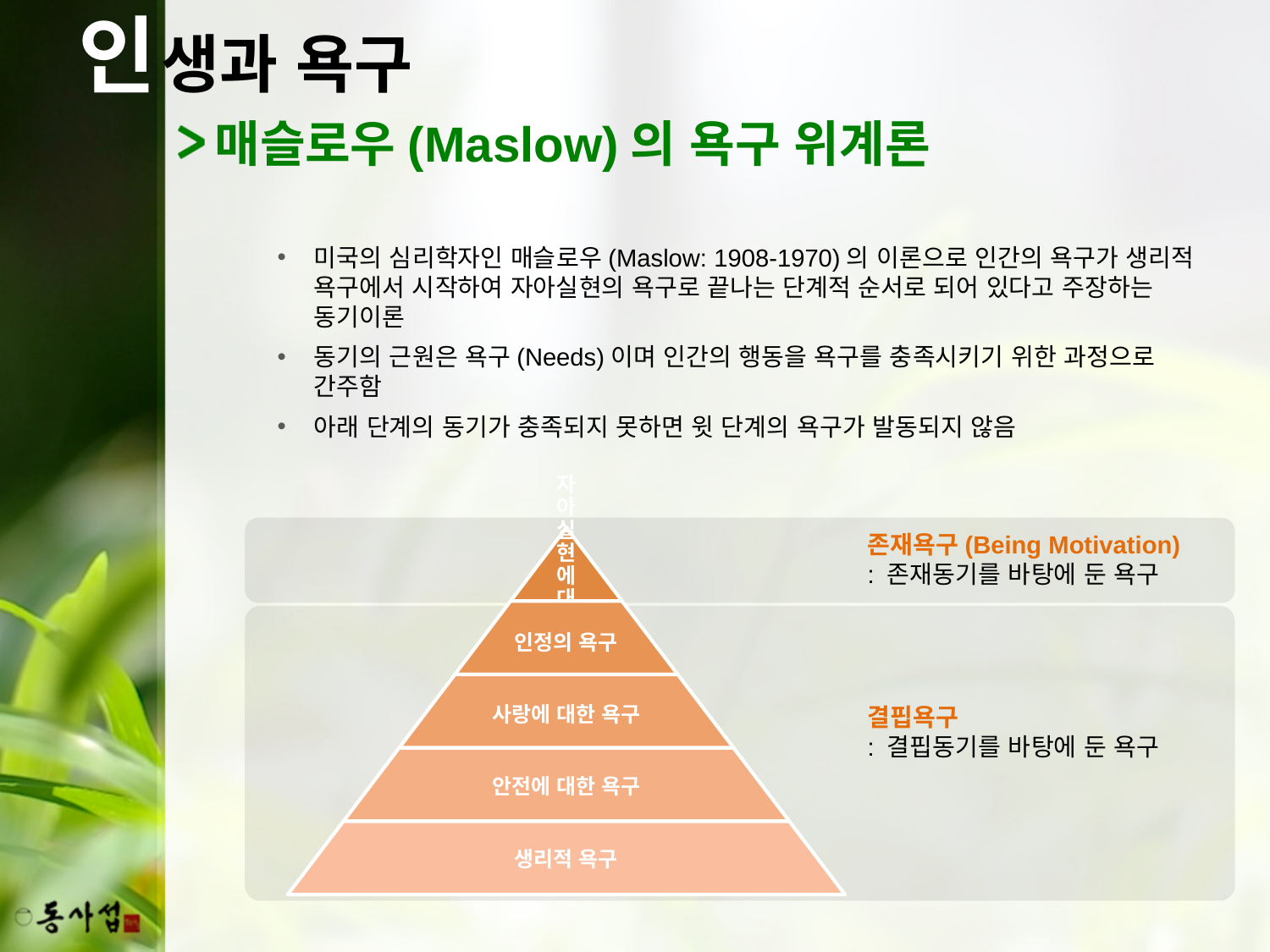

인
생과 욕구
매슬로우(Maslow)의 욕구 위계론
미국의 심리학자인 매슬로우(Maslow: 1908-1970)의 이론으로 인간의 욕구가 생리적 욕구에서 시작하여 자아실현의 욕구로 끝나는 단계적 순서로 되어 있다고 주장하는 동기이론
동기의 근원은 욕구(Needs)이며 인간의 행동을 욕구를 충족시키기 위한 과정으로 간주함
아래 단계의 동기가 충족되지 못하면 윗 단계의 욕구가 발동되지 않음

존재욕구(Being Motivation)
: 존재동기를 바탕에 둔 욕구
자아실현에 대한 욕구
인정의 욕구
사랑에 대한 욕구
안전에 대한 욕구
생리적 욕구

결핍욕구
: 결핍동기를 바탕에 둔 욕구